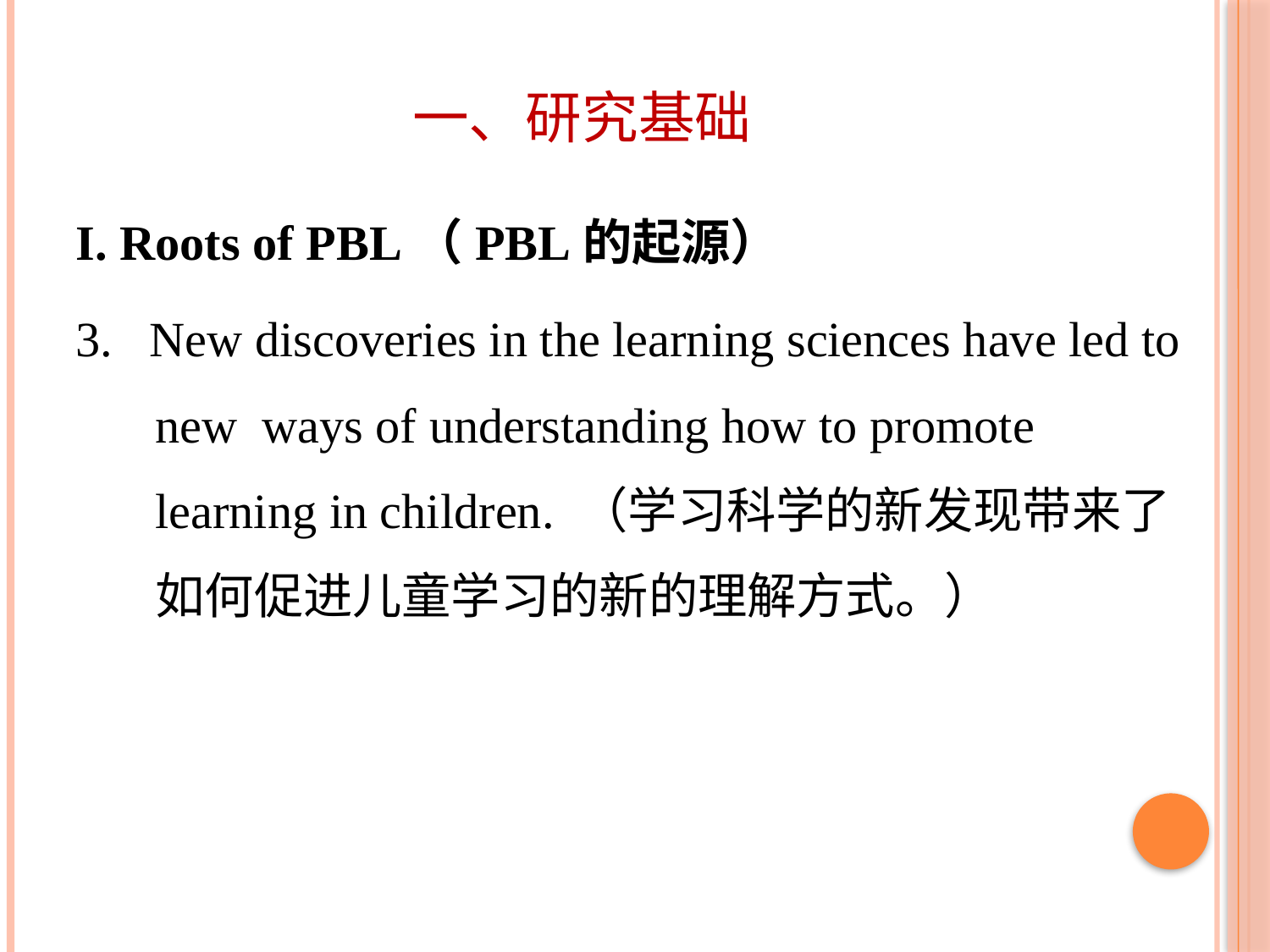

# 一、研究基础
I. Roots of PBL（PBL的起源）
3.   New discoveries in the learning sciences have led to new  ways of understanding how to promote learning in children. （学习科学的新发现带来了如何促进儿童学习的新的理解方式。）